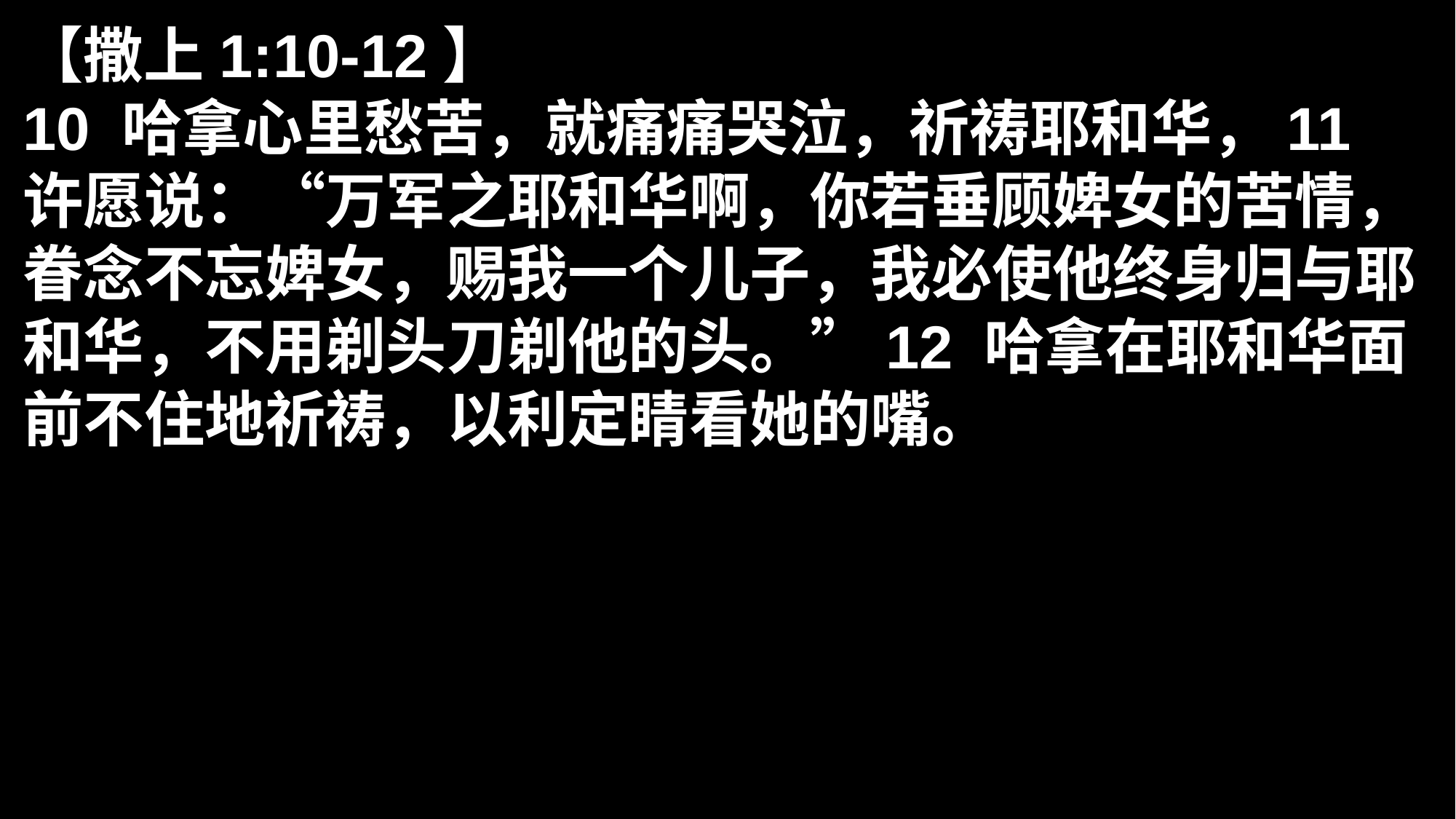

【撒上1:10-12】
10 哈拿心里愁苦，就痛痛哭泣，祈祷耶和华，11 许愿说：“万军之耶和华啊，你若垂顾婢女的苦情，眷念不忘婢女，赐我一个儿子，我必使他终身归与耶和华，不用剃头刀剃他的头。”12 哈拿在耶和华面前不住地祈祷，以利定睛看她的嘴。